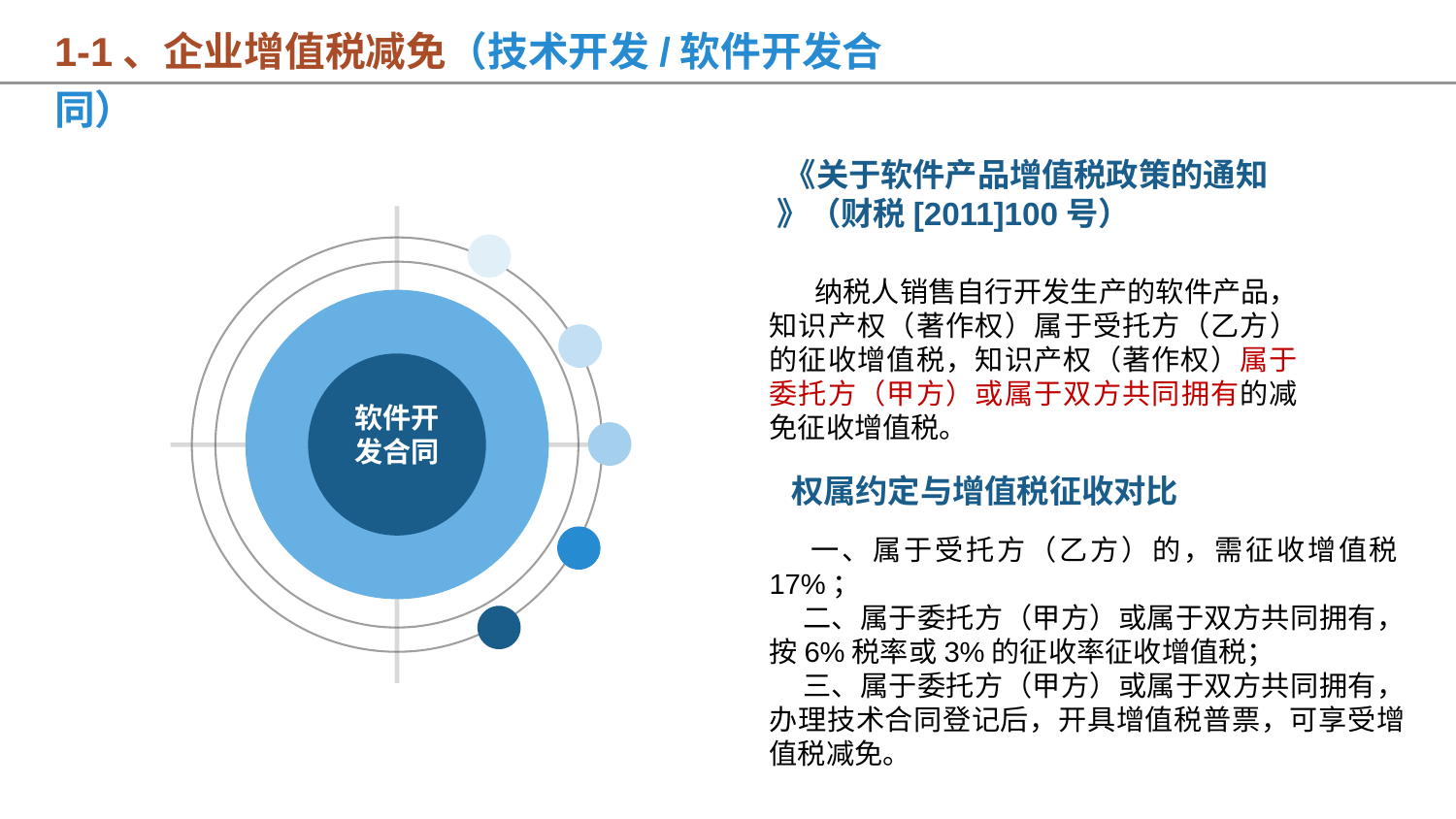

1-1、企业增值税减免（技术开发/软件开发合同）
 《关于软件产品增值税政策的通知 》（财税[2011]100号）

      纳税人销售自行开发生产的软件产品，知识产权（著作权）属于受托方（乙方）的征收增值税，知识产权（著作权）属于委托方（甲方）或属于双方共同拥有的减免征收增值税。

软件开
发合同

  权属约定与增值税征收对比

    一、属于受托方（乙方）的，需征收增值税17%；
    二、属于委托方（甲方）或属于双方共同拥有，按6%税率或3%的征收率征收增值税；
    三、属于委托方（甲方）或属于双方共同拥有，办理技术合同登记后，开具增值税普票，可享受增值税减免。